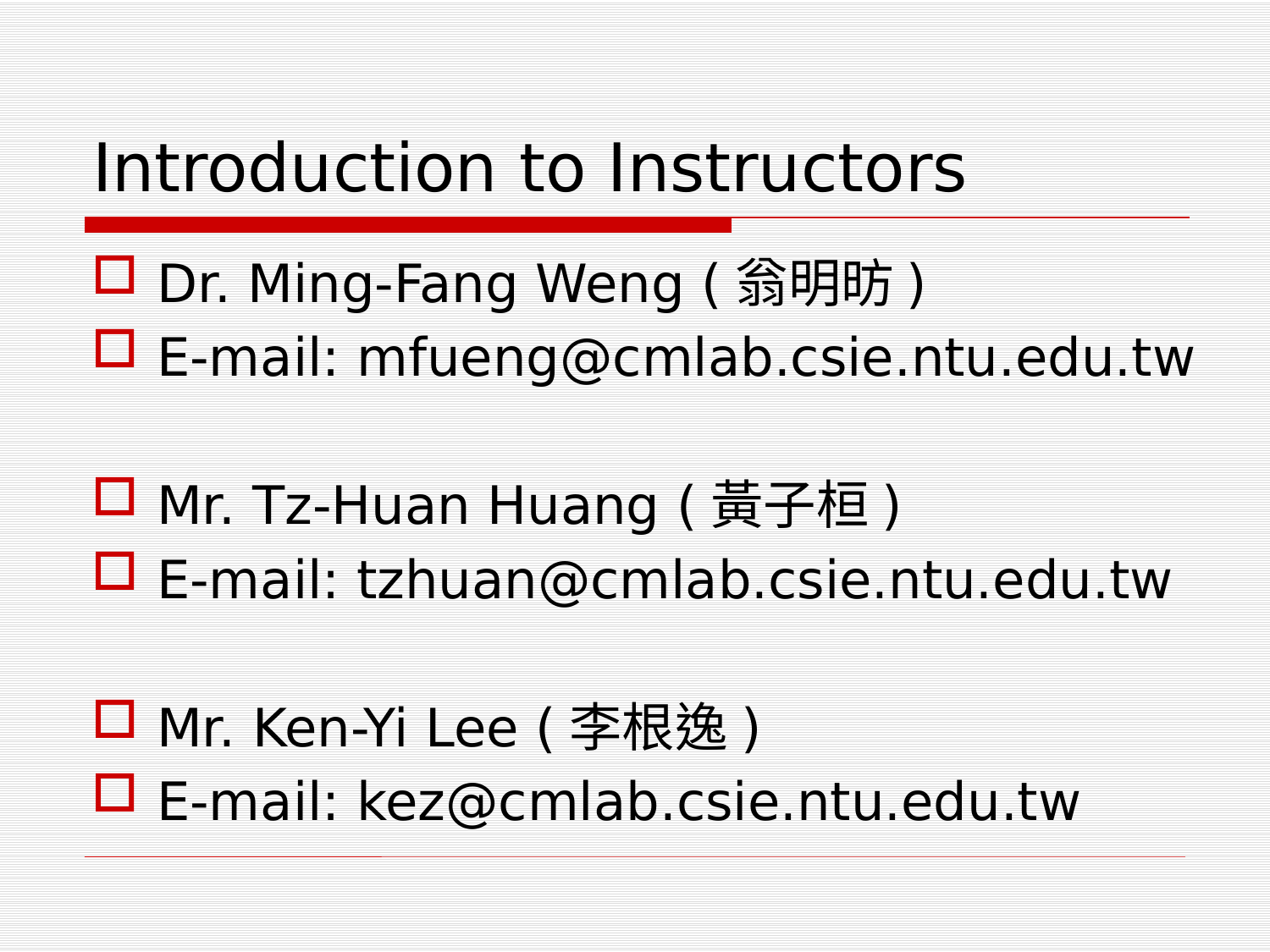

# Introduction to Instructors
Dr. Ming-Fang Weng (翁明昉)
E-mail: mfueng@cmlab.csie.ntu.edu.tw

Mr. Tz-Huan Huang (黃子桓)
E-mail: tzhuan@cmlab.csie.ntu.edu.tw

Mr. Ken-Yi Lee (李根逸)
E-mail: kez@cmlab.csie.ntu.edu.tw